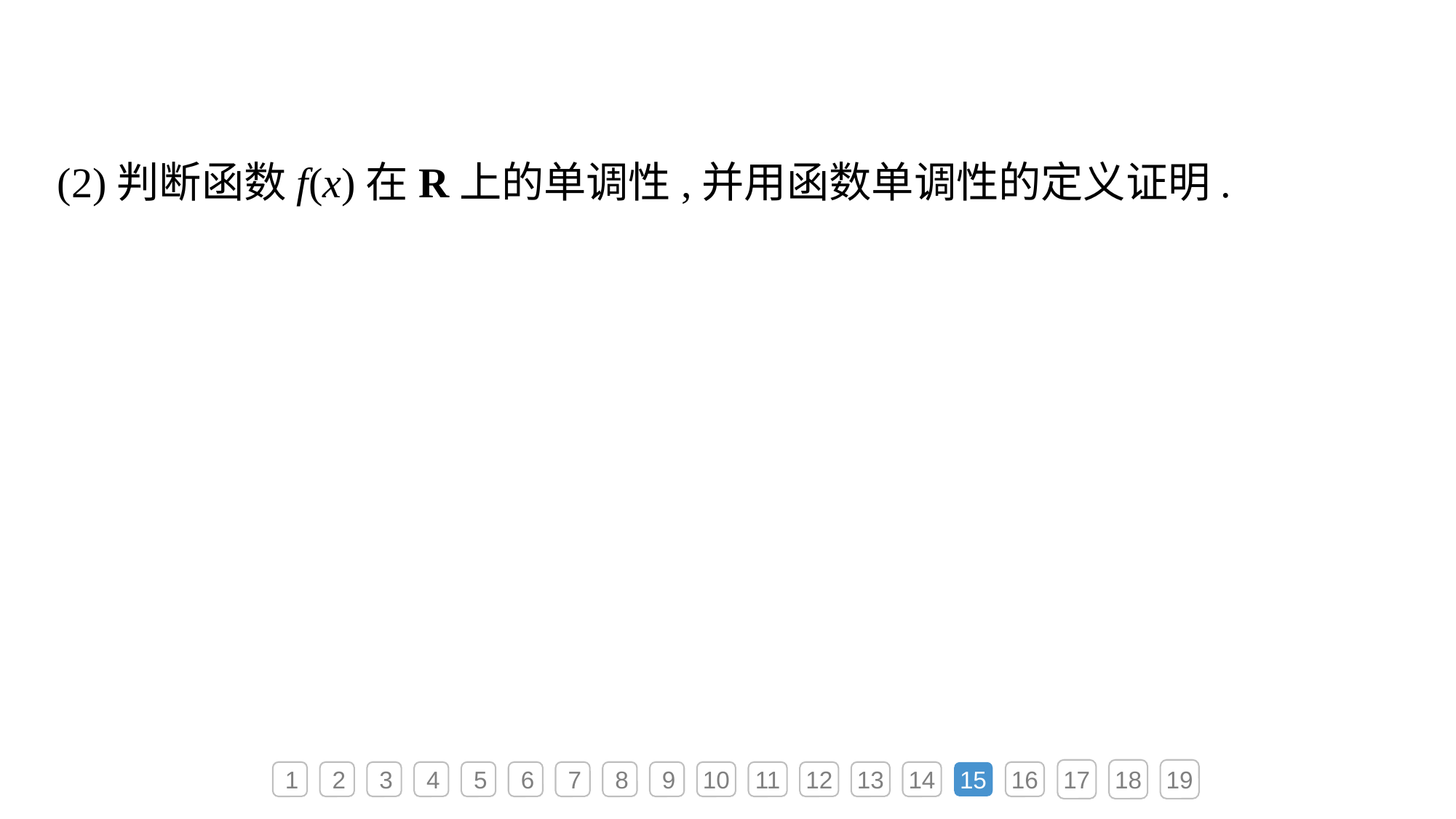

(2)判断函数f(x)在R上的单调性,并用函数单调性的定义证明.
17
18
19
1
2
3
4
5
6
7
8
9
10
11
12
13
14
15
16